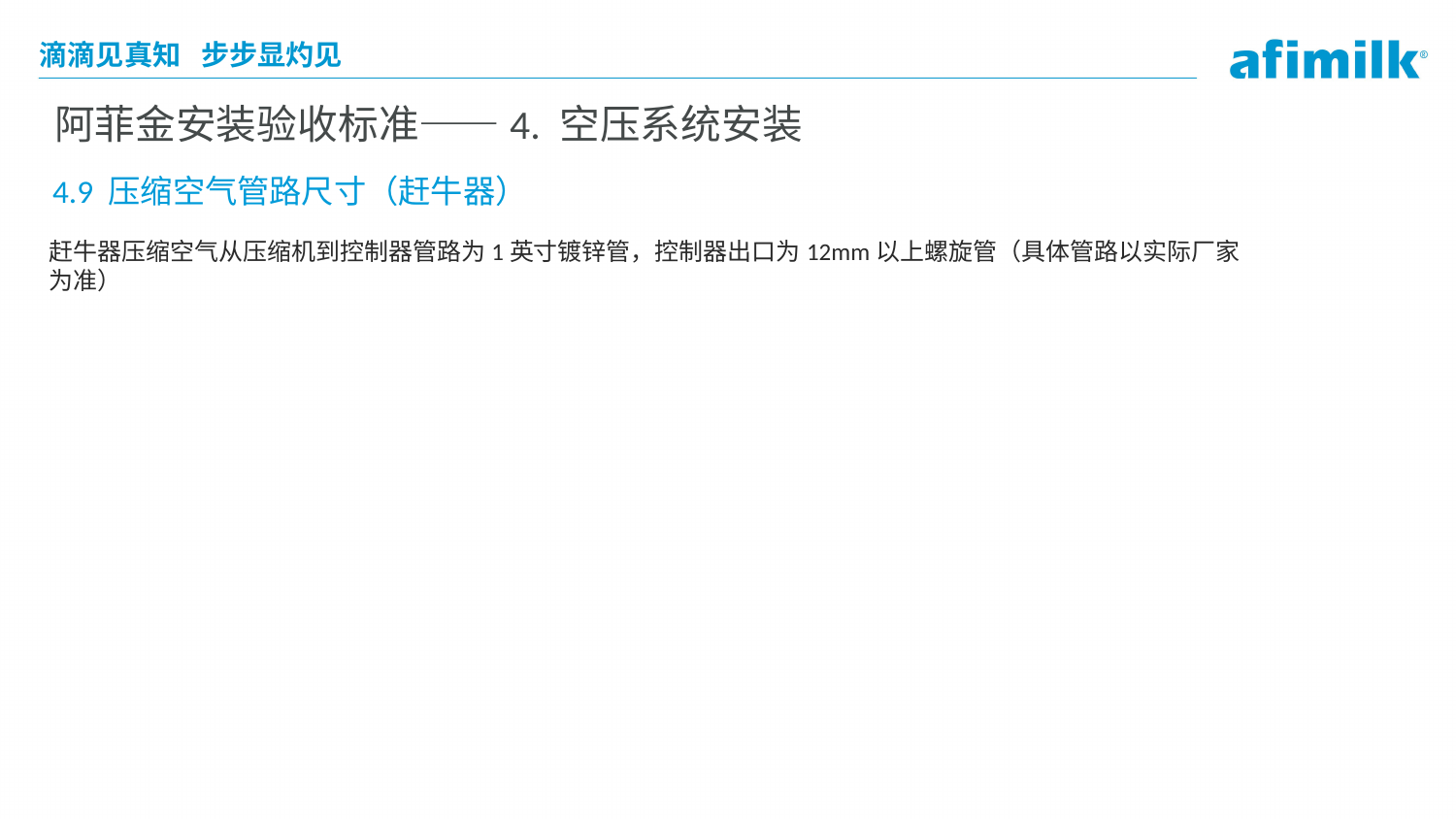

阿菲金安装验收标准——4. 空压系统安装
4.9 压缩空气管路尺寸（赶牛器）

赶牛器压缩空气从压缩机到控制器管路为1英寸镀锌管，控制器出口为12mm以上螺旋管（具体管路以实际厂家为准）